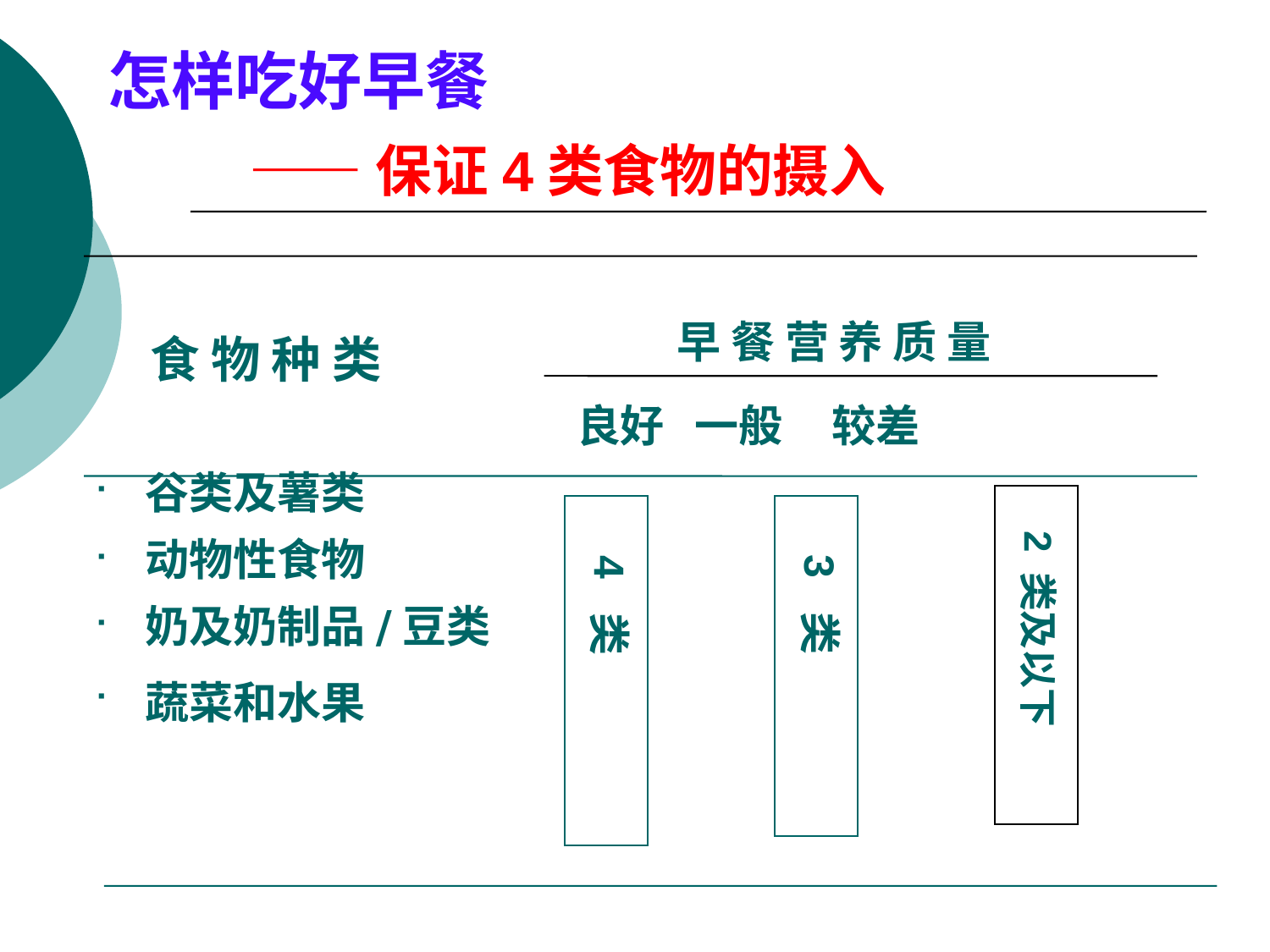

# 怎样吃好早餐
    ——保证4类食物的摄入

					 早 餐 营 养 质 量
				    良好   一般     较差
谷类及薯类
动物性食物
奶及奶制品/豆类
蔬菜和水果
 食 物 种 类

   2 类及以下
    4  类
    3  类